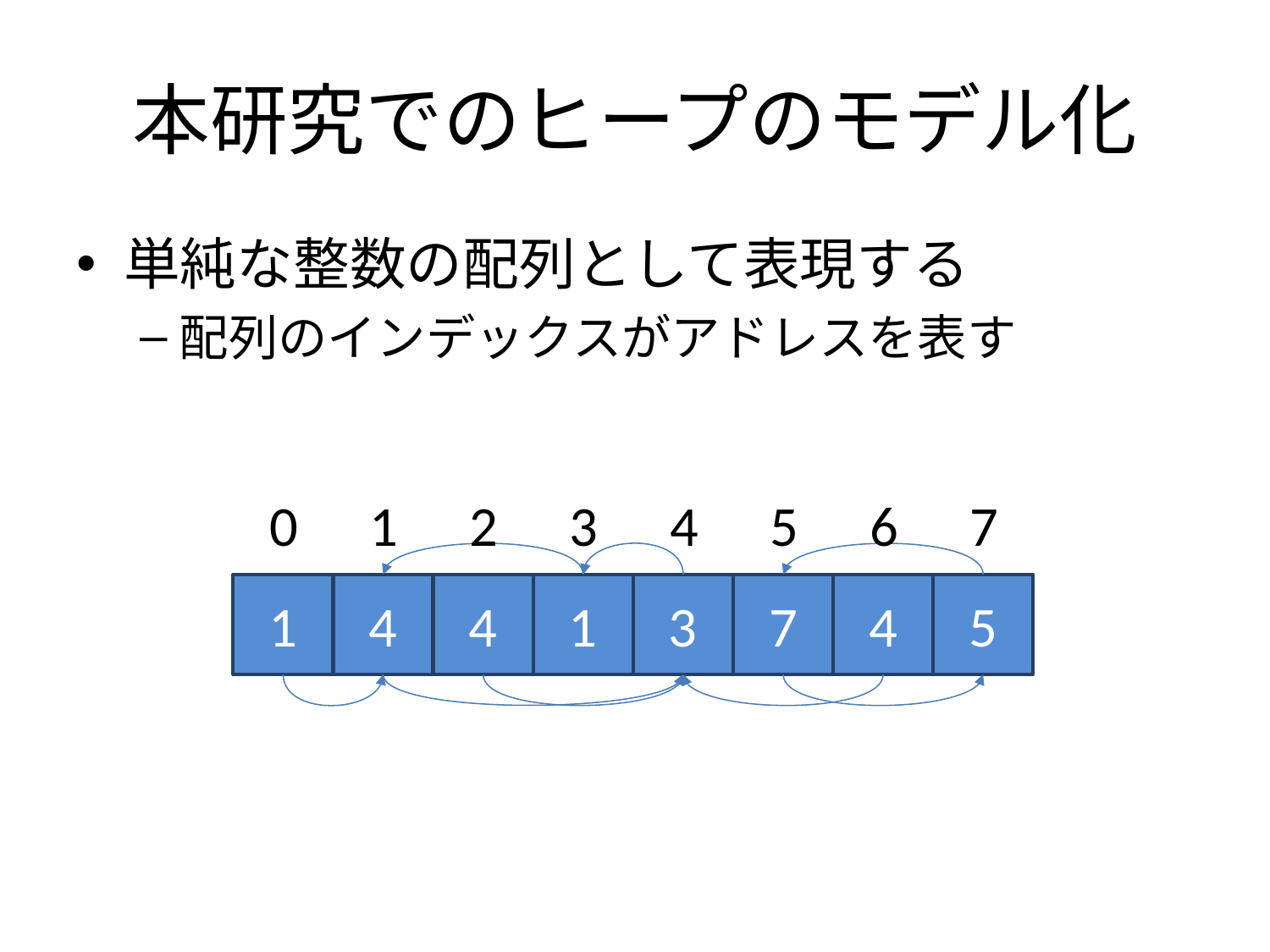

# 本研究でのヒープのモデル化
単純な整数の配列として表現する
配列のインデックスがアドレスを表す
0
1
2
3
4
5
6
7
1
4
4
1
3
7
4
5